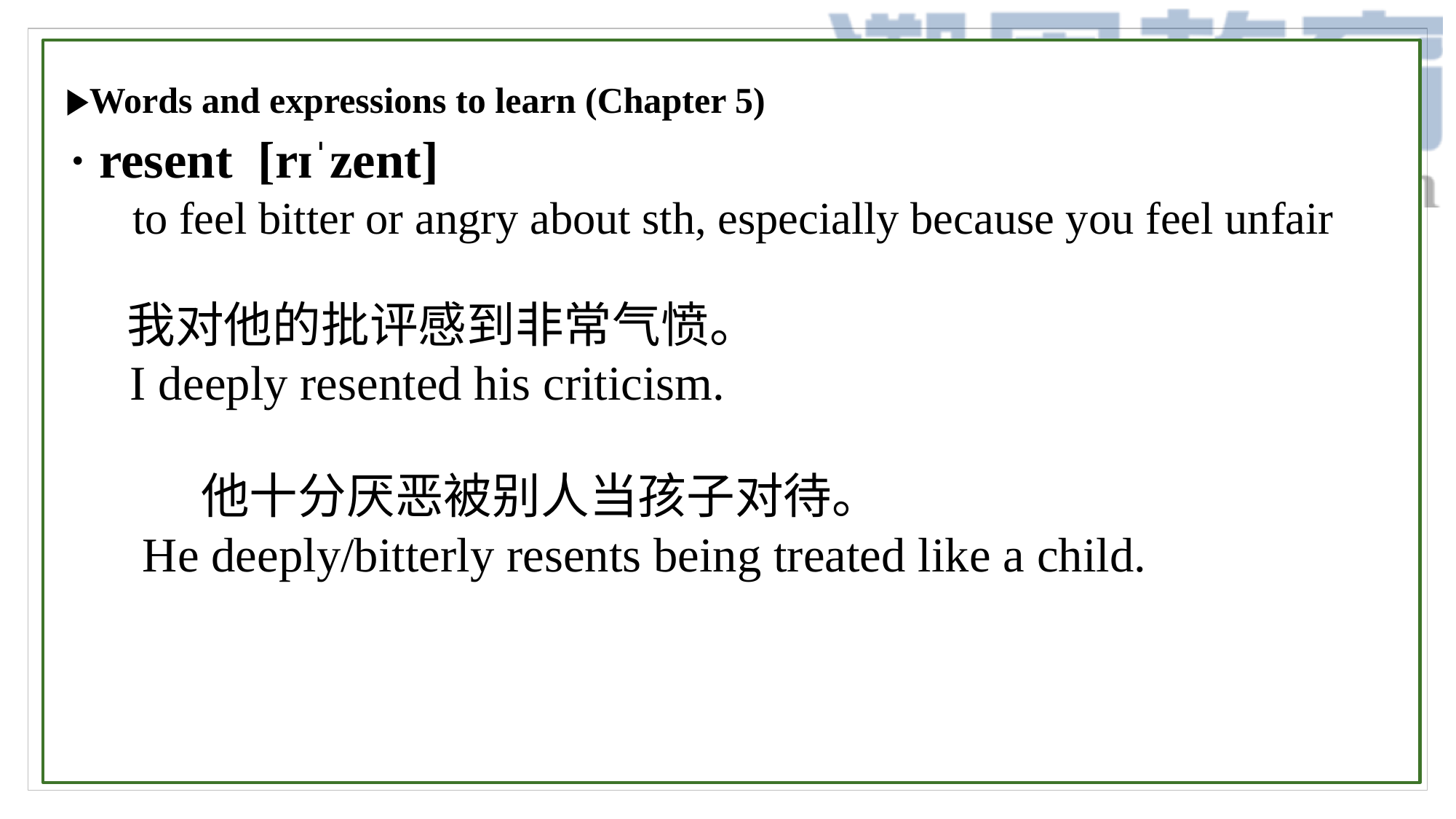

▶Words and expressions to learn (Chapter 5)

· resent  [rɪˈzent]
      to feel bitter or angry about sth, especially because you feel unfair

     我对他的批评感到非常气愤。
     I deeply resented his criticism.

	 他十分厌恶被别人当孩子对待。
      He deeply/bitterly resents being treated like a child.